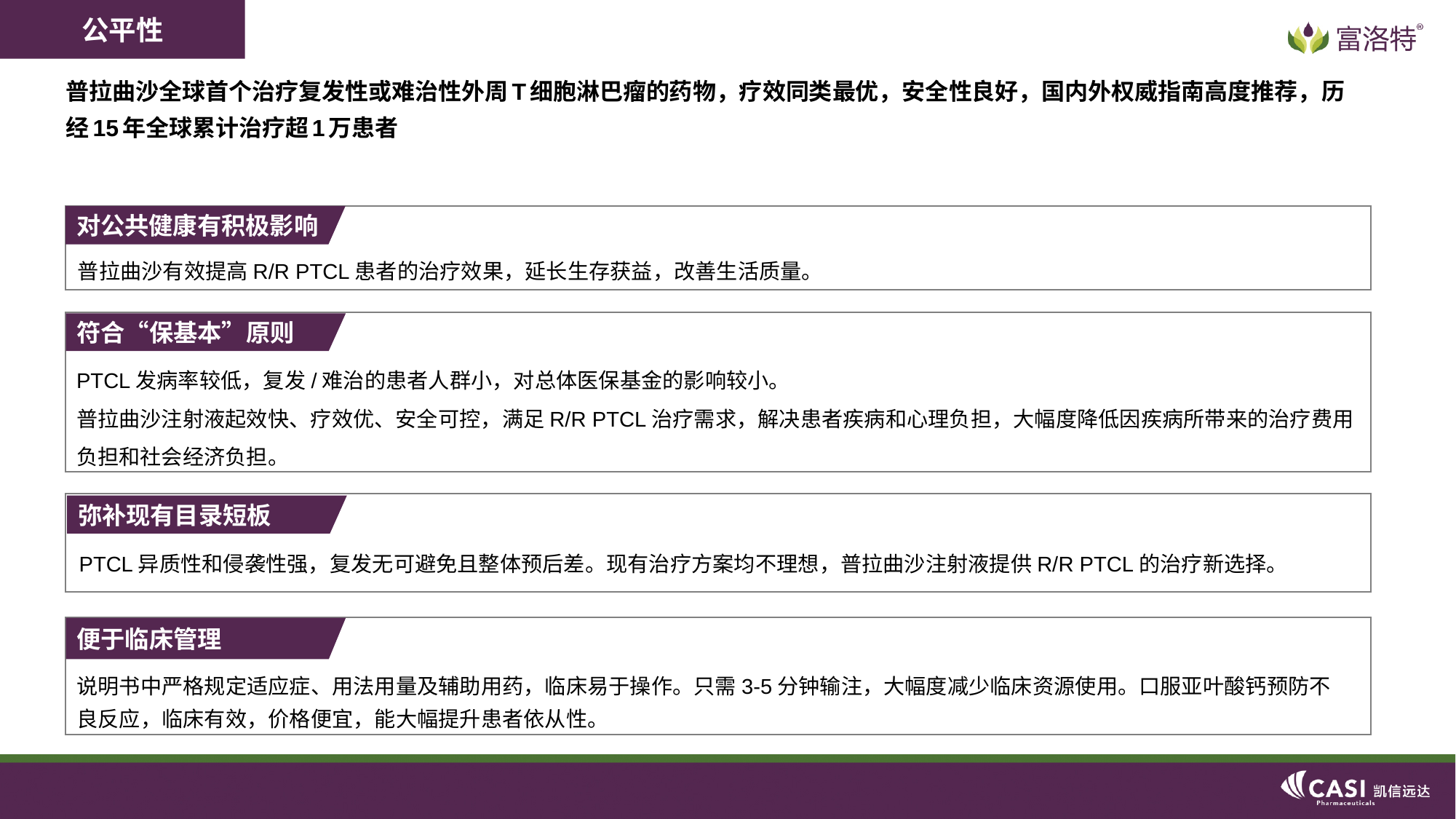

公平性
# 普拉曲沙全球首个治疗复发性或难治性外周T细胞淋巴瘤的药物，疗效同类最优，安全性良好，国内外权威指南高度推荐，历经15年全球累计治疗超1万患者
对公共健康有积极影响

普拉曲沙有效提高R/R PTCL患者的治疗效果，延长生存获益，改善生活质量。

符合“保基本”原则
PTCL发病率较低，复发/难治的患者人群小，对总体医保基金的影响较小。
普拉曲沙注射液起效快、疗效优、安全可控，满足R/R PTCL治疗需求，解决患者疾病和心理负担，大幅度降低因疾病所带来的治疗费用负担和社会经济负担。

弥补现有目录短板
PTCL异质性和侵袭性强，复发无可避免且整体预后差。现有治疗方案均不理想，普拉曲沙注射液提供R/R PTCL的治疗新选择。

便于临床管理
说明书中严格规定适应症、用法用量及辅助用药，临床易于操作。只需3-5分钟输注，大幅度减少临床资源使用。口服亚叶酸钙预防不良反应，临床有效，价格便宜，能大幅提升患者依从性。